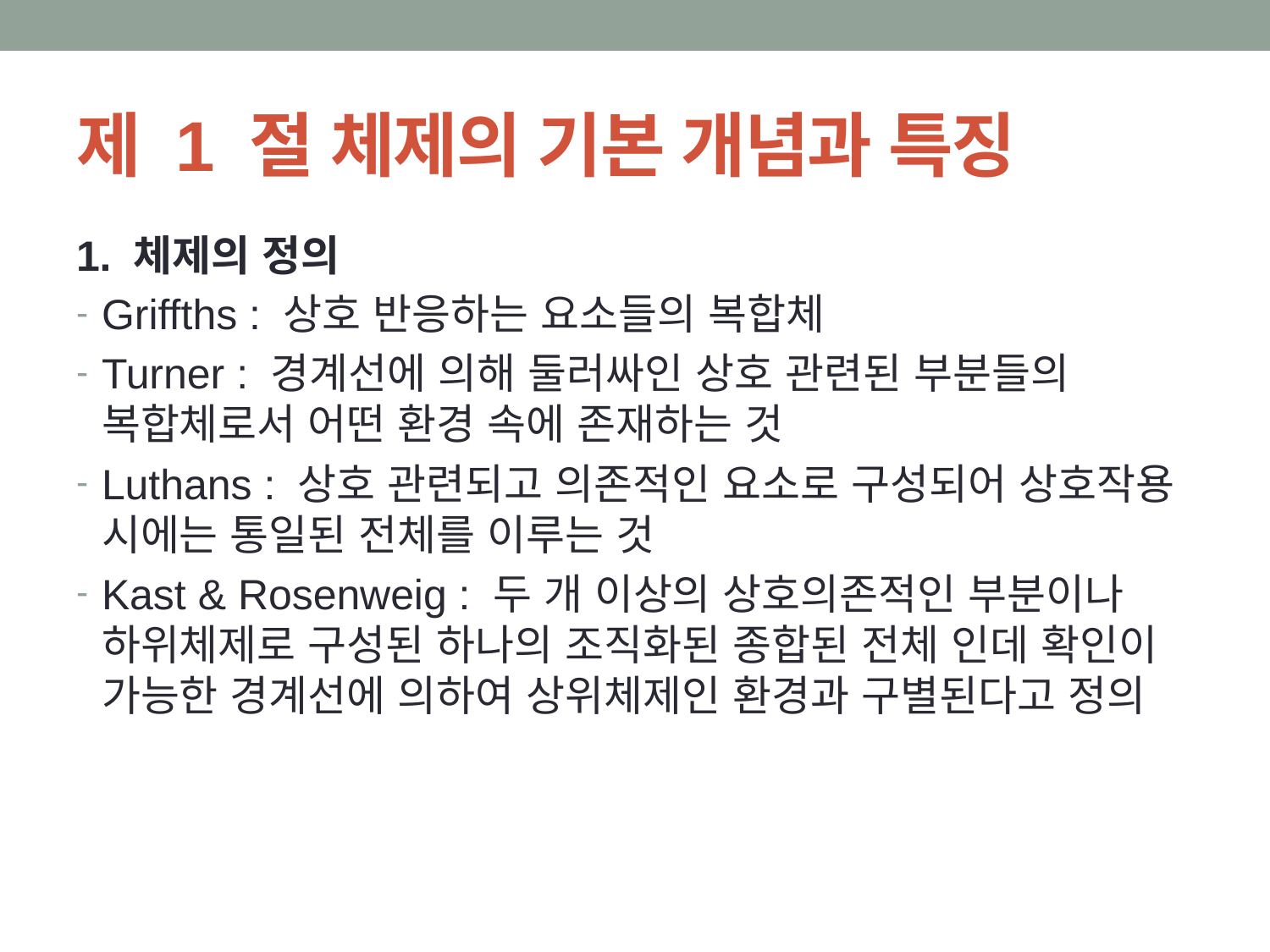

# 제 1 절 체제의 기본 개념과 특징
1. 체제의 정의
Griffths : 상호 반응하는 요소들의 복합체
Turner : 경계선에 의해 둘러싸인 상호 관련된 부분들의 복합체로서 어떤 환경 속에 존재하는 것
Luthans : 상호 관련되고 의존적인 요소로 구성되어 상호작용 시에는 통일된 전체를 이루는 것
Kast & Rosenweig : 두 개 이상의 상호의존적인 부분이나 하위체제로 구성된 하나의 조직화된 종합된 전체 인데 확인이 가능한 경계선에 의하여 상위체제인 환경과 구별된다고 정의